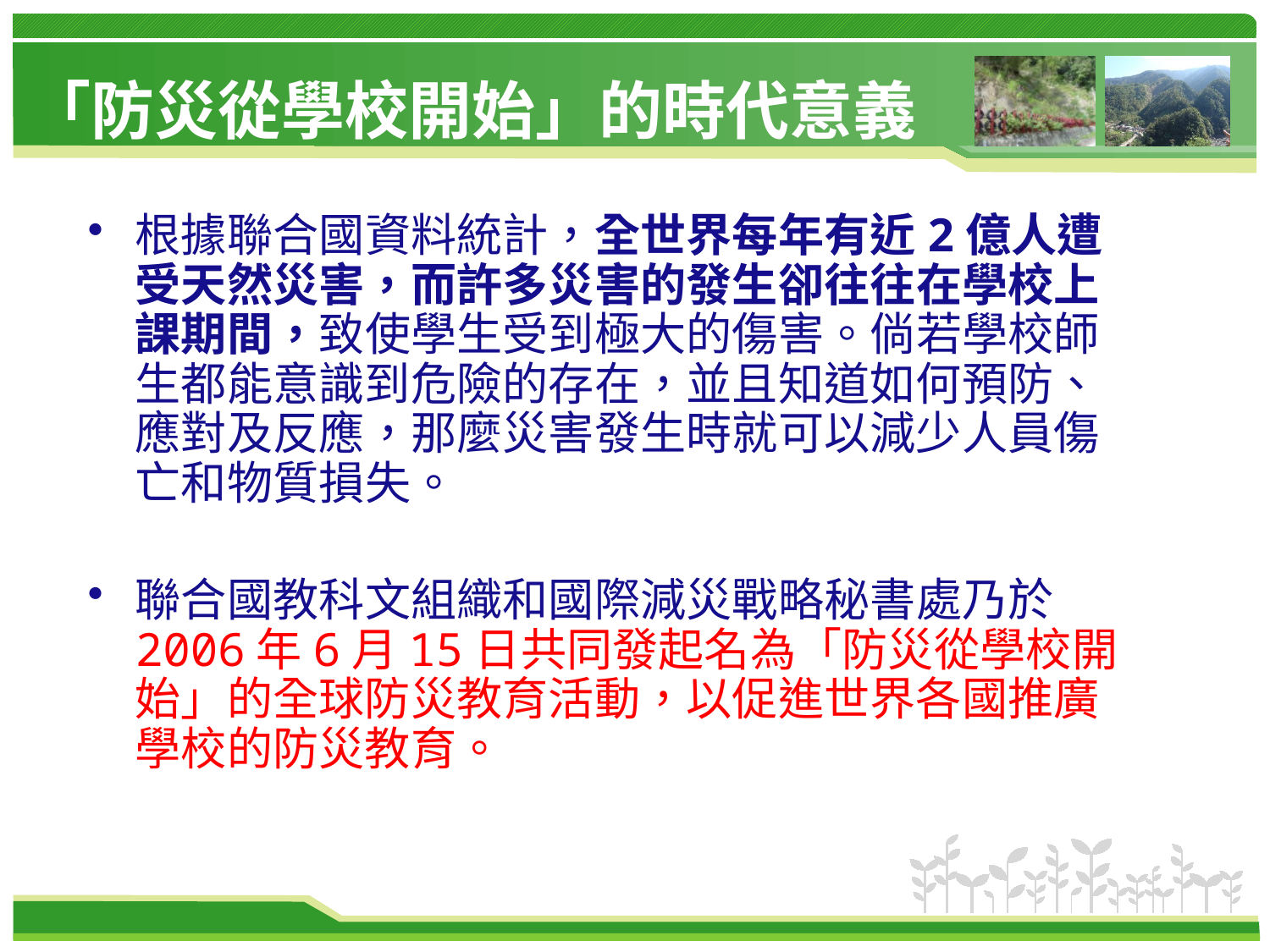

# 「防災從學校開始」的時代意義
根據聯合國資料統計，全世界每年有近2億人遭受天然災害，而許多災害的發生卻往往在學校上課期間，致使學生受到極大的傷害。倘若學校師生都能意識到危險的存在，並且知道如何預防、應對及反應，那麼災害發生時就可以減少人員傷亡和物質損失。

聯合國教科文組織和國際減災戰略秘書處乃於2006年6月15日共同發起名為「防災從學校開始」的全球防災教育活動，以促進世界各國推廣學校的防災教育。